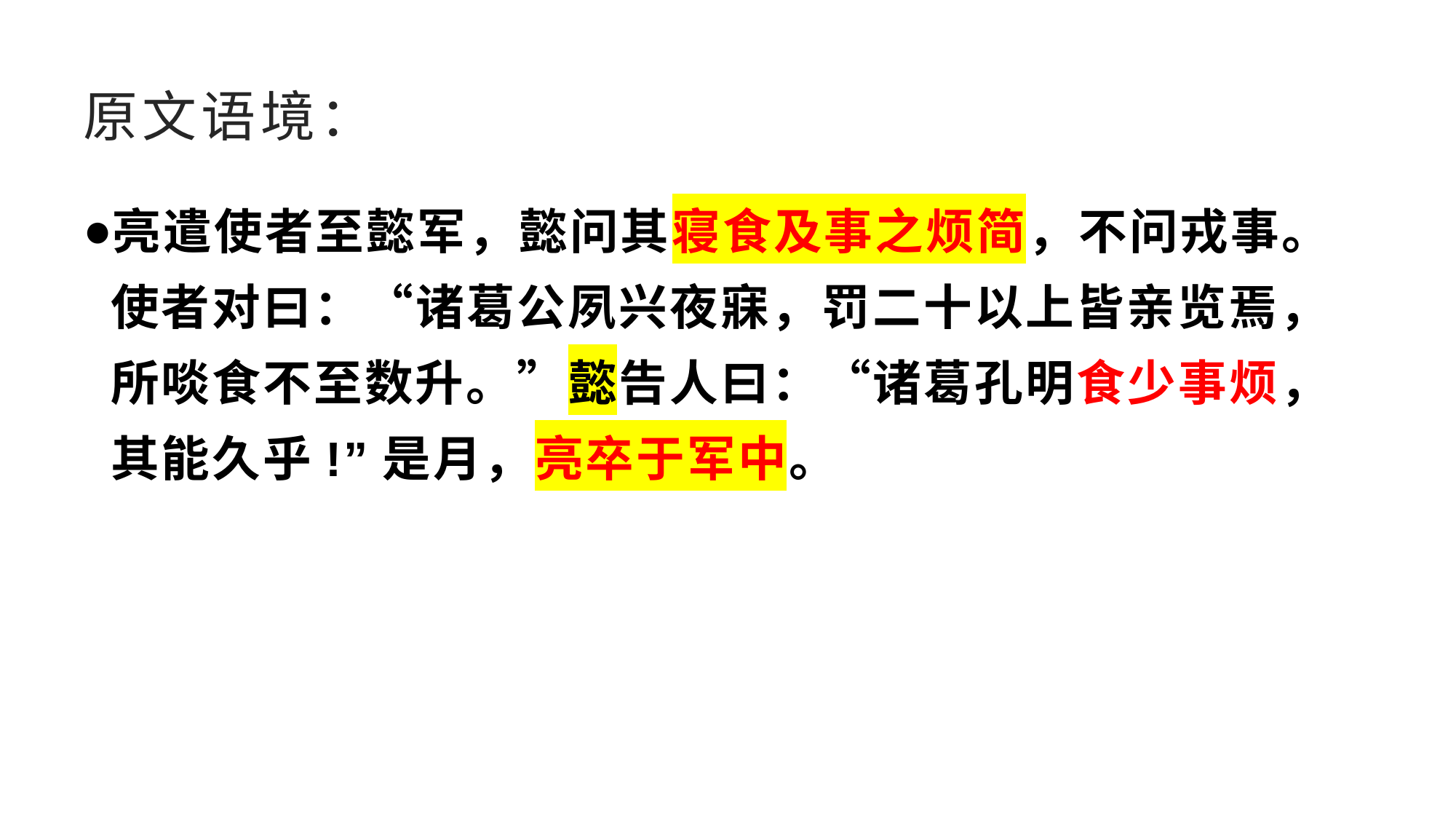

# 原文语境：
亮遣使者至懿军，懿问其寝食及事之烦简，不问戎事。使者对曰：“诸葛公夙兴夜寐，罚二十以上皆亲览焉，所啖食不至数升。”懿告人曰：“诸葛孔明食少事烦，其能久乎!”是月，亮卒于军中。